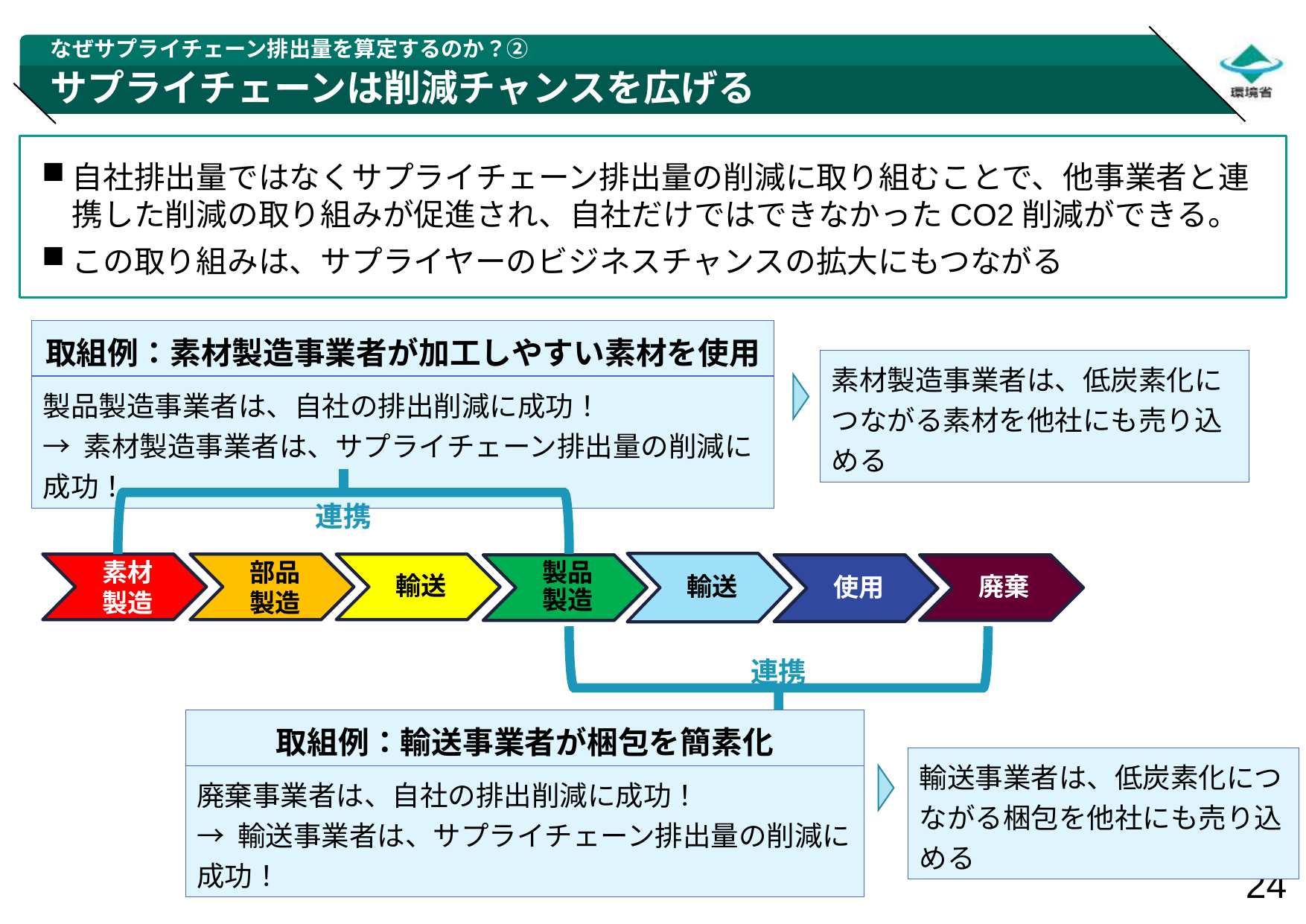

なぜサプライチェーン排出量を算定するのか？②
# サプライチェーンは削減チャンスを広げる
自社排出量ではなくサプライチェーン排出量の削減に取り組むことで、他事業者と連携した削減の取り組みが促進され、自社だけではできなかったCO2削減ができる。
この取り組みは、サプライヤーのビジネスチャンスの拡大にもつながる

取組例：素材製造事業者が加工しやすい素材を使用
素材製造事業者は、低炭素化につながる素材を他社にも売り込める
製品製造事業者は、自社の排出削減に成功！
→ 素材製造事業者は、サプライチェーン排出量の削減に成功！

連携
輸送
素材
製造
部品
製造
輸送
製品
製造
廃棄
使用
連携
取組例：輸送事業者が梱包を簡素化
輸送事業者は、低炭素化につながる梱包を他社にも売り込める
廃棄事業者は、自社の排出削減に成功！
→ 輸送事業者は、サプライチェーン排出量の削減に成功！